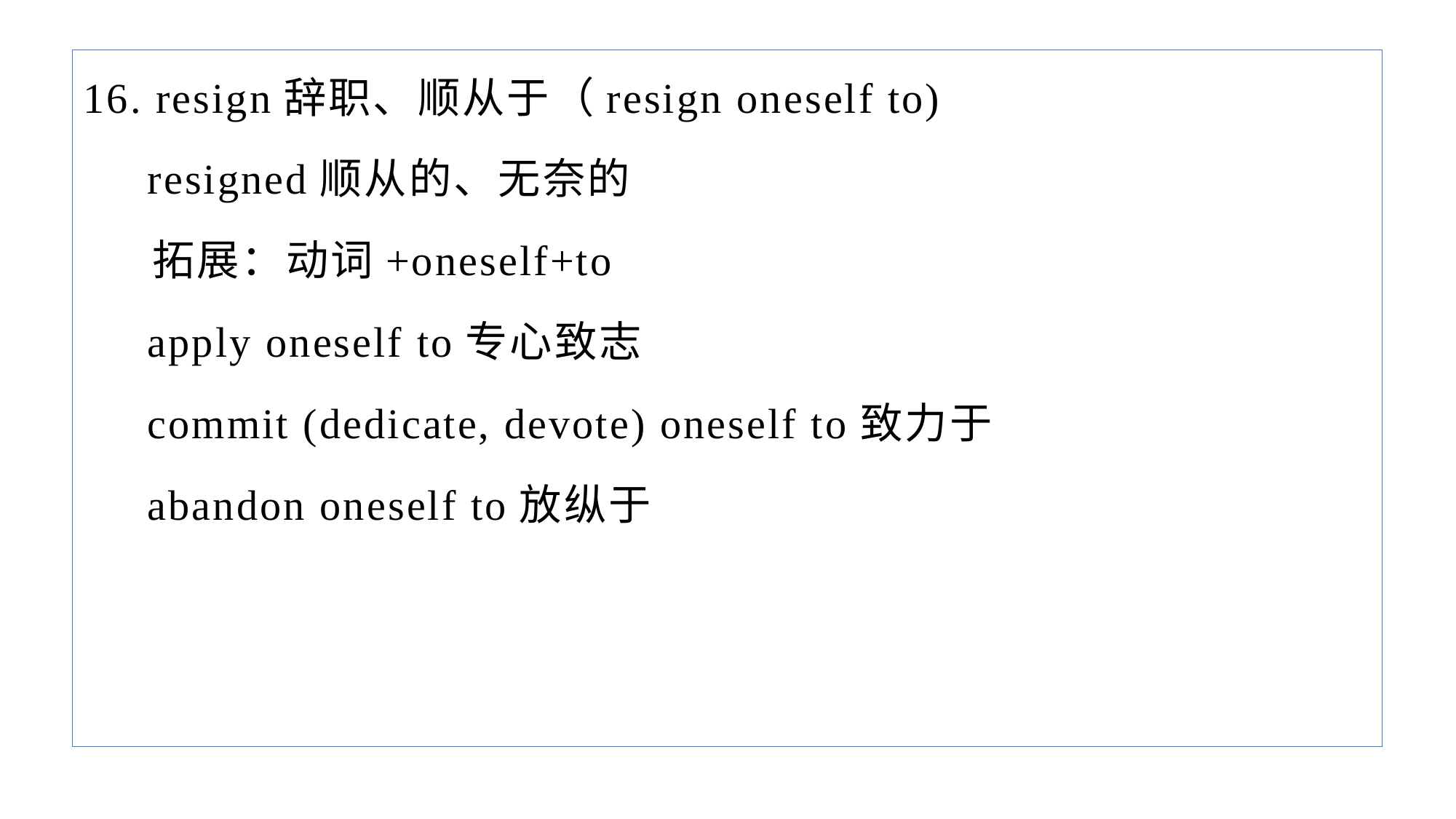

16. resign辞职、顺从于（resign oneself to)
     resigned顺从的、无奈的
     拓展：动词+oneself+to
     apply oneself to专心致志
     commit (dedicate, devote) oneself to致力于
     abandon oneself to放纵于